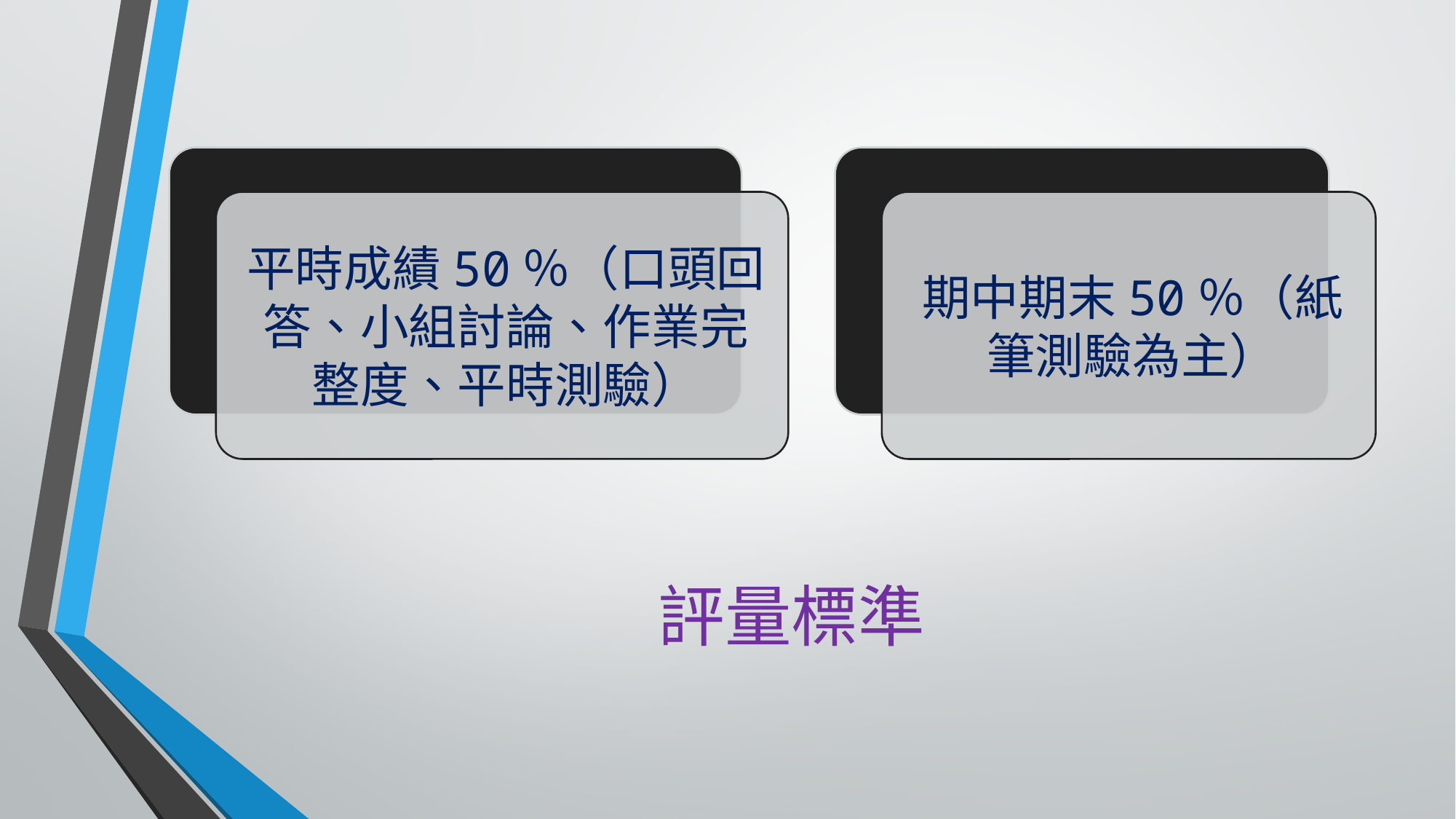

平時成績50％（口頭回答、小組討論、作業完整度、平時測驗）
期中期末50％（紙筆測驗為主）
# 評量標準